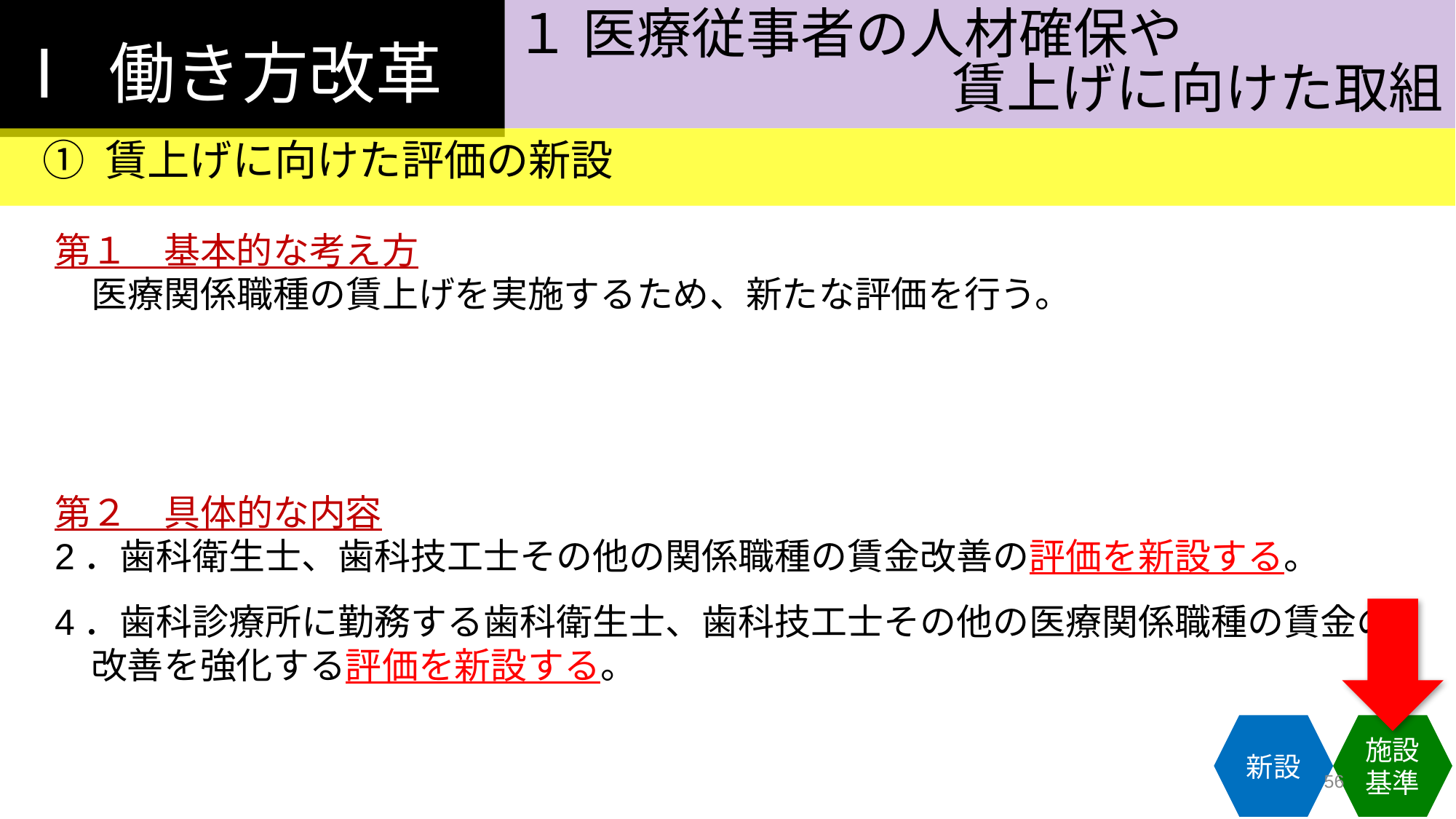

Ⅰ 働き方改革
１ 医療従事者の人材確保や
　　　　　　　　賃上げに向けた取組
① 賃上げに向けた評価の新設
第１　基本的な考え方
　医療関係職種の賃上げを実施するため、新たな評価を行う。

第２　具体的な内容
2．歯科衛生士、歯科技工士その他の関係職種の賃金改善の評価を新設する。

4．歯科診療所に勤務する歯科衛生士、歯科技工士その他の医療関係職種の賃金の
　改善を強化する評価を新設する。

新設
施設基準
56